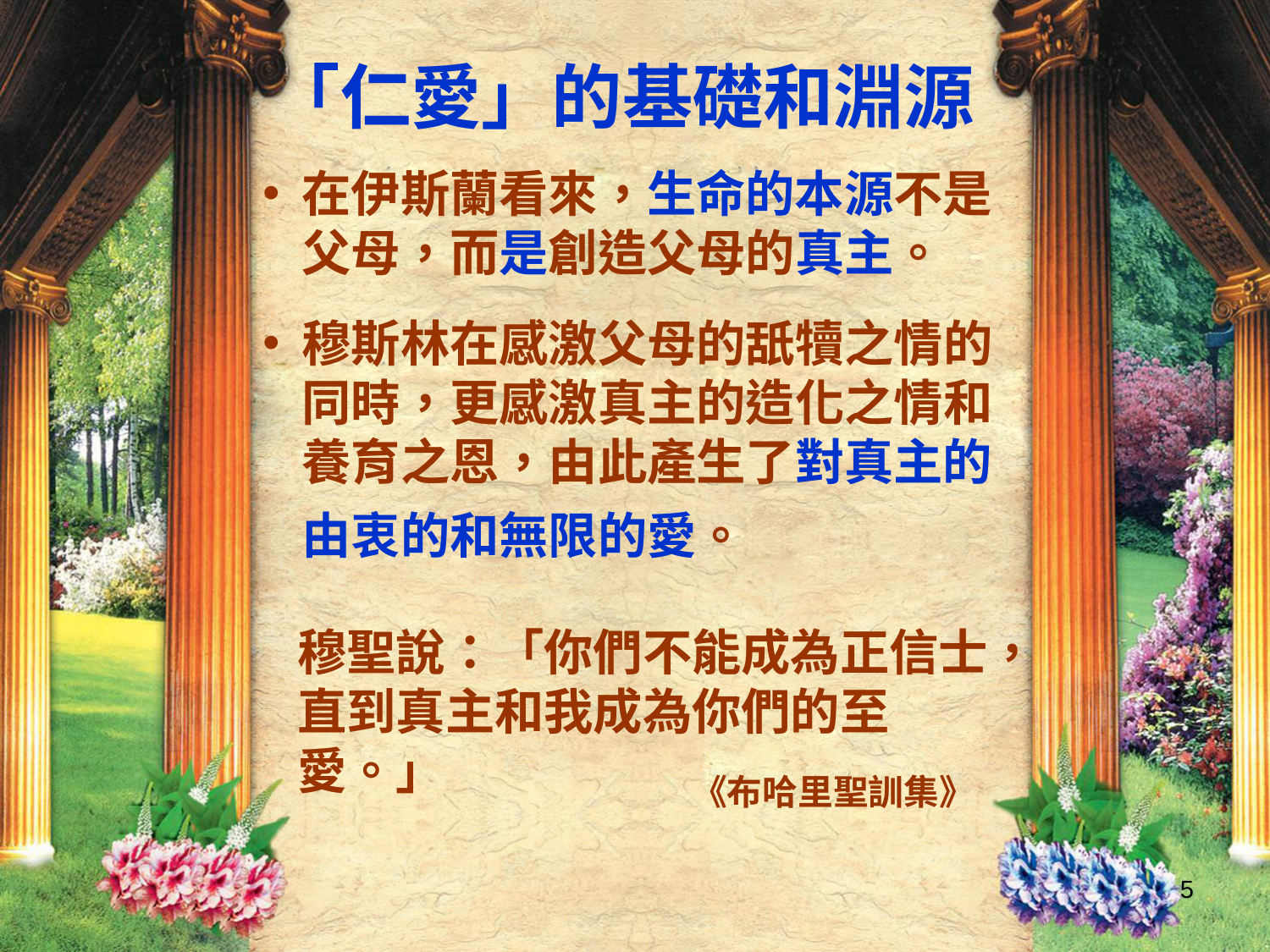

「仁愛」的基礎和淵源
在伊斯蘭看來，生命的本源不是父母，而是創造父母的真主。
穆斯林在感激父母的舐犢之情的同時，更感激真主的造化之情和養育之恩，由此產生了對真主的由衷的和無限的愛。
穆聖說：「你們不能成為正信士，直到真主和我成為你們的至愛。」
《布哈里聖訓集》
5